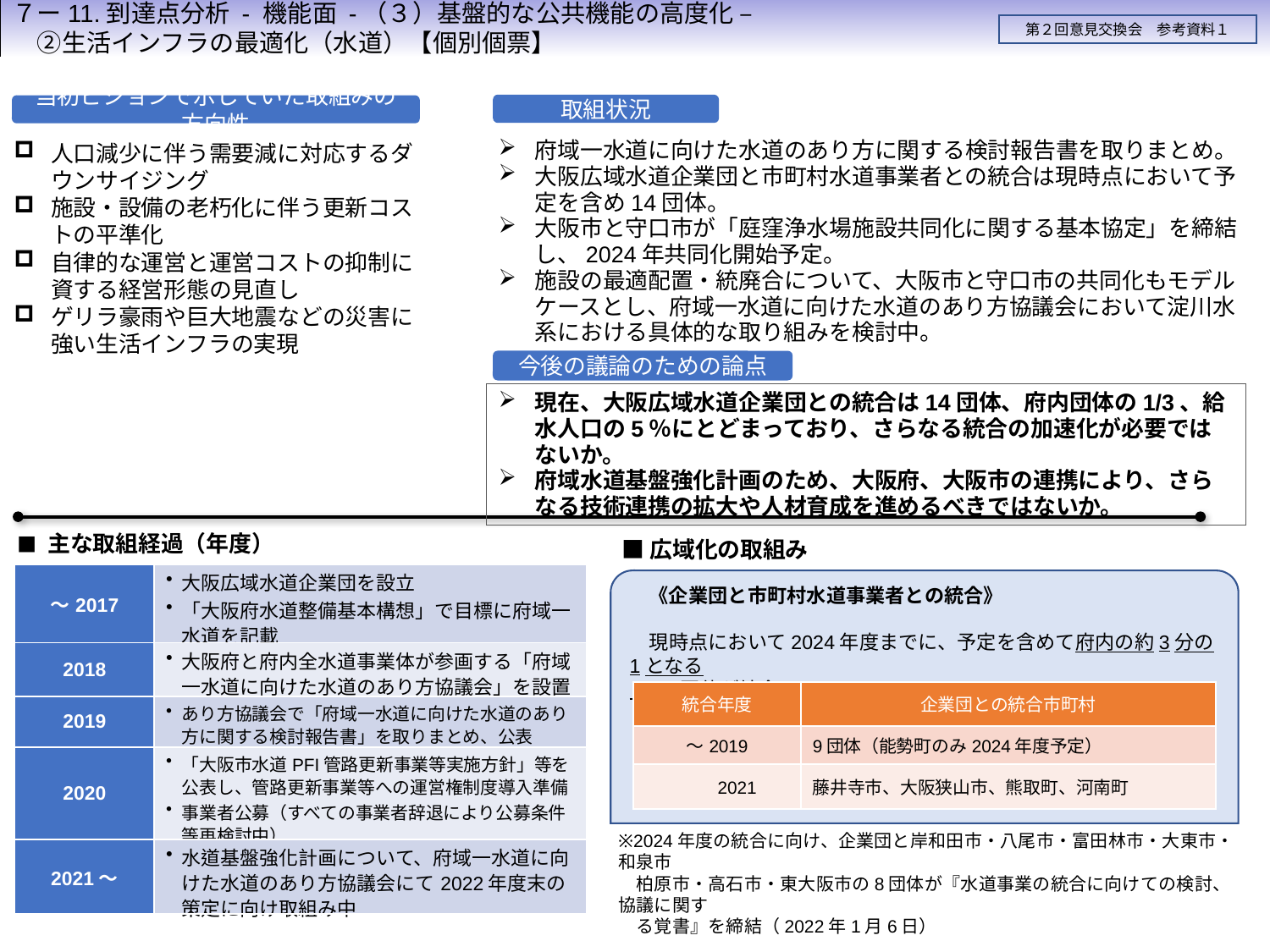

７ー11.到達点分析 - 機能面 -（３）基盤的な公共機能の高度化 –
　②生活インフラの最適化（水道）【個別個票】
第２回意見交換会　参考資料１
取組状況
当初ビジョンで示していた取組みの方向性
府域一水道に向けた水道のあり方に関する検討報告書を取りまとめ。
大阪広域水道企業団と市町村水道事業者との統合は現時点において予定を含め14団体。
大阪市と守口市が「庭窪浄水場施設共同化に関する基本協定」を締結し、2024年共同化開始予定。
施設の最適配置・統廃合について、大阪市と守口市の共同化もモデルケースとし、府域一水道に向けた水道のあり方協議会において淀川水系における具体的な取り組みを検討中。
人口減少に伴う需要減に対応するダウンサイジング
施設・設備の老朽化に伴う更新コストの平準化
自律的な運営と運営コストの抑制に資する経営形態の見直し
ゲリラ豪雨や巨大地震などの災害に強い生活インフラの実現
今後の議論のための論点
現在、大阪広域水道企業団との統合は14団体、府内団体の1/3、給水人口の5％にとどまっており、さらなる統合の加速化が必要ではないか。
府域水道基盤強化計画のため、大阪府、大阪市の連携により、さらなる技術連携の拡大や人材育成を進めるべきではないか。
■ 主な取組経過（年度）
■広域化の取組み
| ～2017 | 大阪広域水道企業団を設立 「大阪府水道整備基本構想」で目標に府域一水道を記載 |
| --- | --- |
| 2018 | 大阪府と府内全水道事業体が参画する「府域一水道に向けた水道のあり方協議会」を設置 |
| 2019 | あり方協議会で「府域一水道に向けた水道のあり方に関する検討報告書」を取りまとめ、公表 |
| 2020 | 「大阪市水道PFI管路更新事業等実施方針」等を公表し、管路更新事業等への運営権制度導入準備 事業者公募（すべての事業者辞退により公募条件等再検討中） |
| 2021～ | 水道基盤強化計画について、府域一水道に向けた水道のあり方協議会にて2022年度末の策定に向け取組み中 |
　《企業団と市町村水道事業者との統合》

　現時点において2024年度までに、予定を含めて府内の約3分の1となる
　14団体が統合。
| 統合年度 | 企業団との統合市町村 |
| --- | --- |
| ～2019 | 9団体（能勢町のみ2024年度予定） |
| 2021 | 藤井寺市、大阪狭山市、熊取町、河南町 |
※2024年度の統合に向け、企業団と岸和田市・八尾市・富田林市・大東市・和泉市
　柏原市・高石市・東大阪市の8団体が『水道事業の統合に向けての検討、協議に関す
　る覚書』を締結（2022年1月6日）